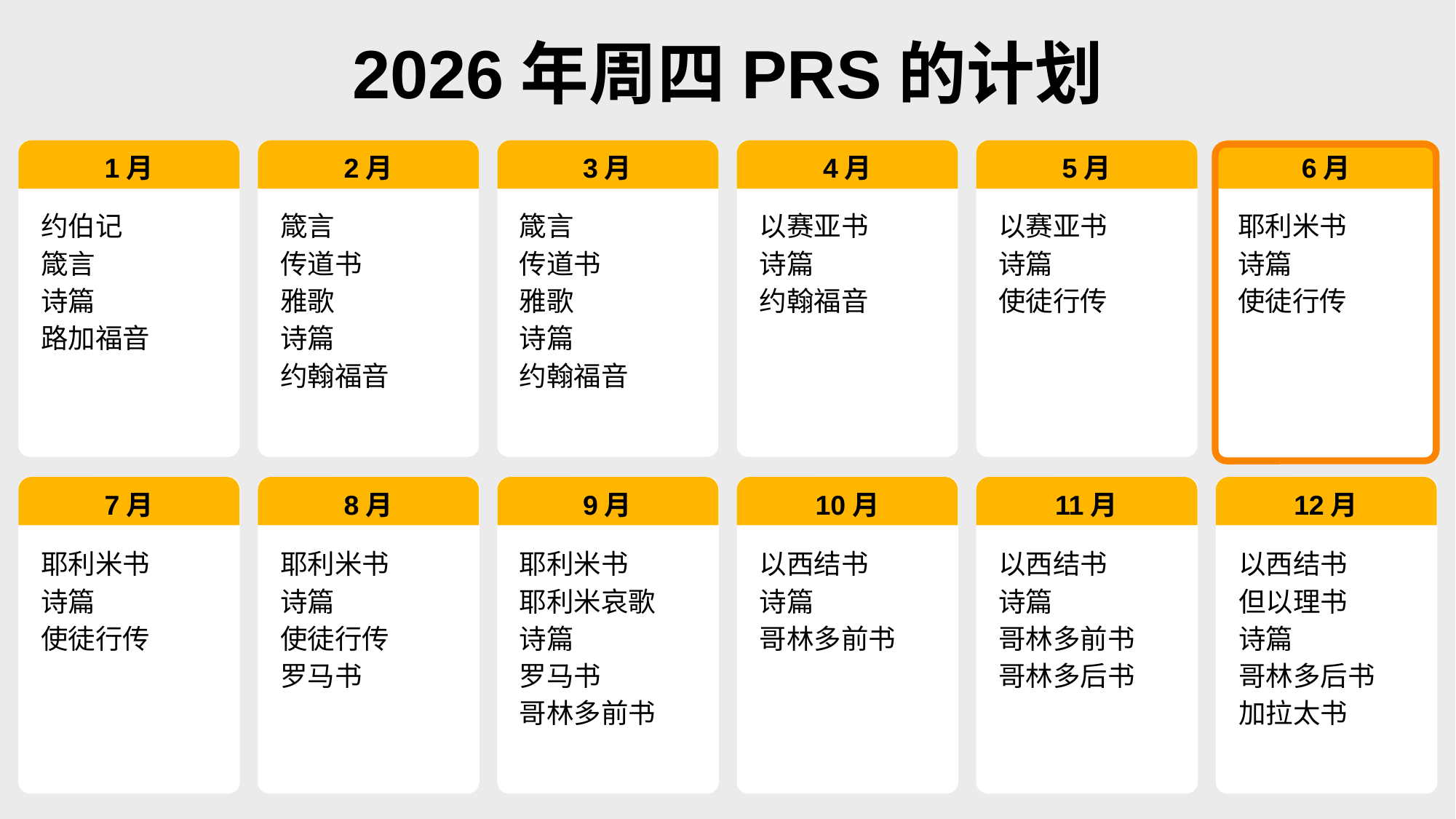

2026年周四PRS的计划

1月
2月
3月
4月
5月
6月
约伯记
箴言
诗篇
路加福音
箴言
传道书
雅歌
诗篇
约翰福音
箴言
传道书
雅歌
诗篇
约翰福音
以赛亚书
诗篇
约翰福音
以赛亚书
诗篇
使徒行传
耶利米书
诗篇
使徒行传

7月
8月
9月
10月
11月
12月
以西结书
但以理书
诗篇
哥林多后书
加拉太书
耶利米书
诗篇
使徒行传
耶利米书
诗篇
使徒行传
罗马书
耶利米书
耶利米哀歌
诗篇
罗马书
哥林多前书
以西结书
诗篇
哥林多前书
以西结书
诗篇
哥林多前书
哥林多后书